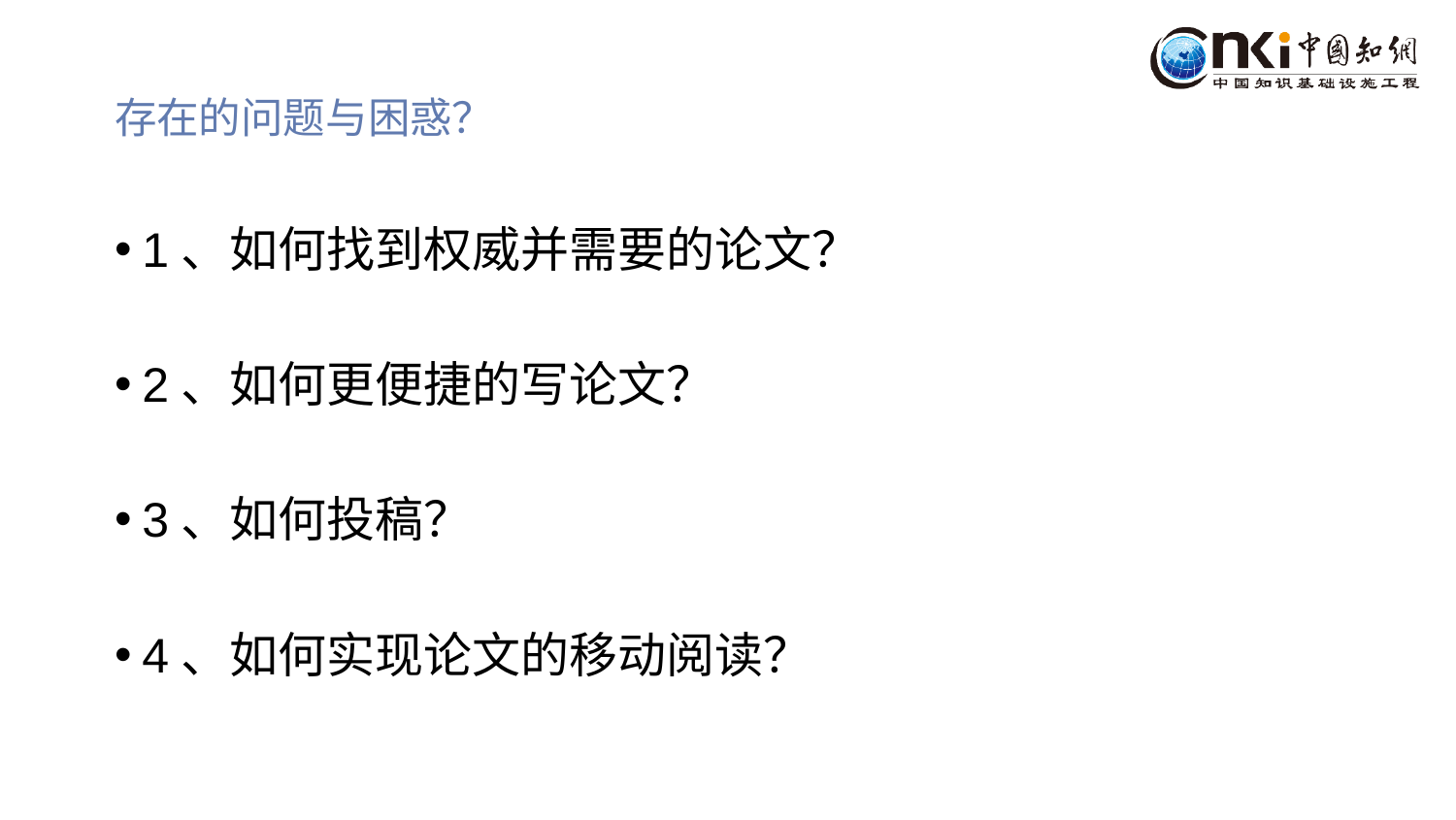

# 存在的问题与困惑？
1、如何找到权威并需要的论文？

2、如何更便捷的写论文？

3、如何投稿？

4、如何实现论文的移动阅读？